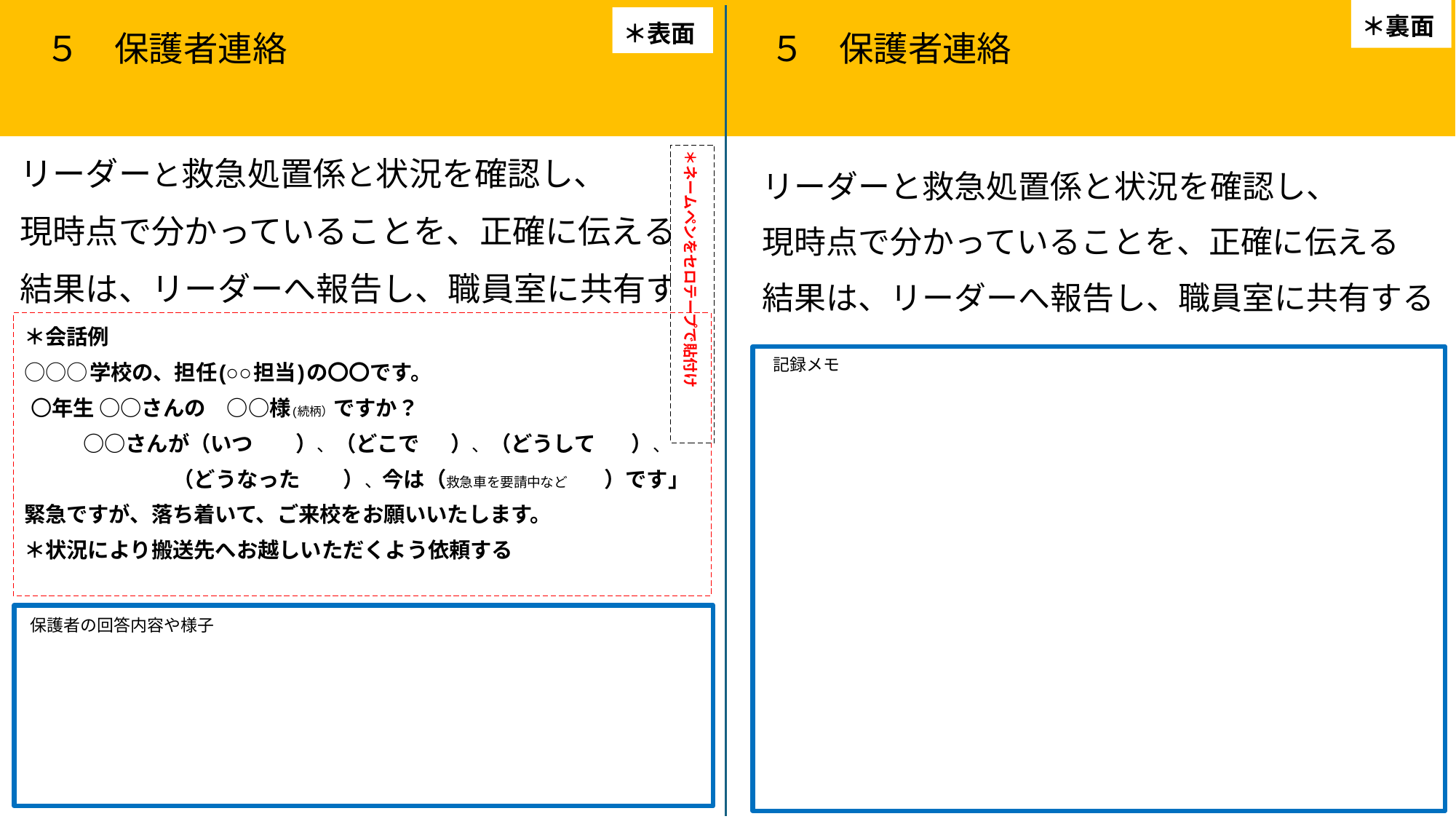

# ５　保護者連絡　　　　　　 　　　　　　　　　　　　　　　　　　　　　 　 ５　保護者連絡
＊裏面
＊表面
リーダーと救急処置係と状況を確認し、
現時点で分かっていることを、正確に伝える
結果は、リーダーへ報告し、職員室に共有する

＊ネームペンをセロテープで貼付け
リーダーと救急処置係と状況を確認し、
現時点で分かっていることを、正確に伝える
結果は、リーダーへ報告し、職員室に共有する

＊会話例
○○○学校の、担任(○○担当)の〇〇です。
 〇年生 ○○さんの　○○様(続柄）ですか？
  　　 ○○さんが（いつ　　）、（どこで　  ）、（どうして  　 ）、
　　　　　　　（どうなった　　）、今は（救急車を要請中など　      ）です」
緊急ですが、落ち着いて、ご来校をお願いいたします。
＊状況により搬送先へお越しいただくよう依頼する

記録メモ

保護者の回答内容や様子